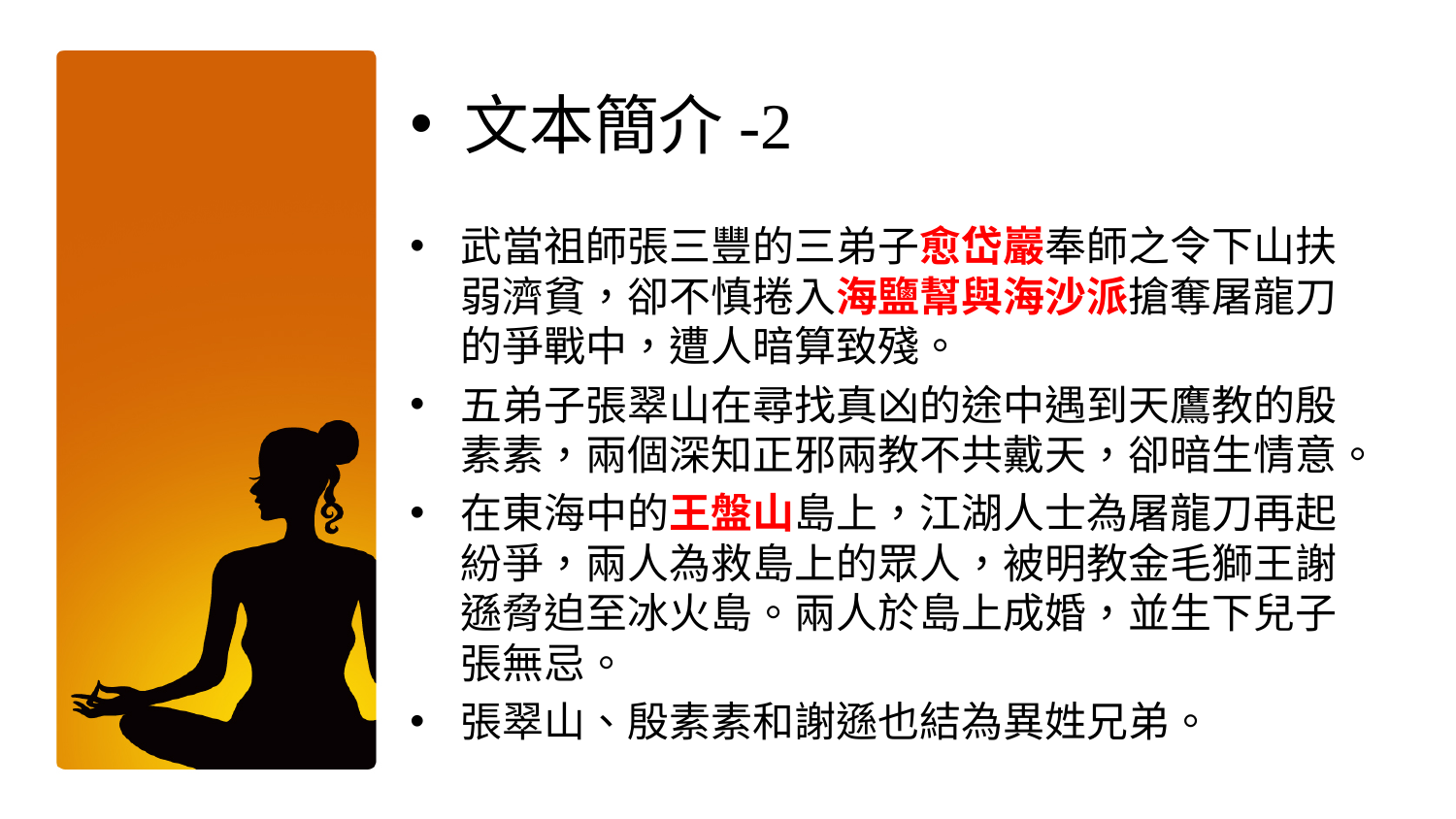

文本簡介-2
武當祖師張三豐的三弟子愈岱巖奉師之令下山扶弱濟貧，卻不慎捲入海鹽幫與海沙派搶奪屠龍刀的爭戰中，遭人暗算致殘。
五弟子張翠山在尋找真凶的途中遇到天鷹教的殷素素，兩個深知正邪兩教不共戴天，卻暗生情意。
在東海中的王盤山島上，江湖人士為屠龍刀再起紛爭，兩人為救島上的眾人，被明教金毛獅王謝遜脅迫至冰火島。兩人於島上成婚，並生下兒子張無忌。
張翠山、殷素素和謝遜也結為異姓兄弟。